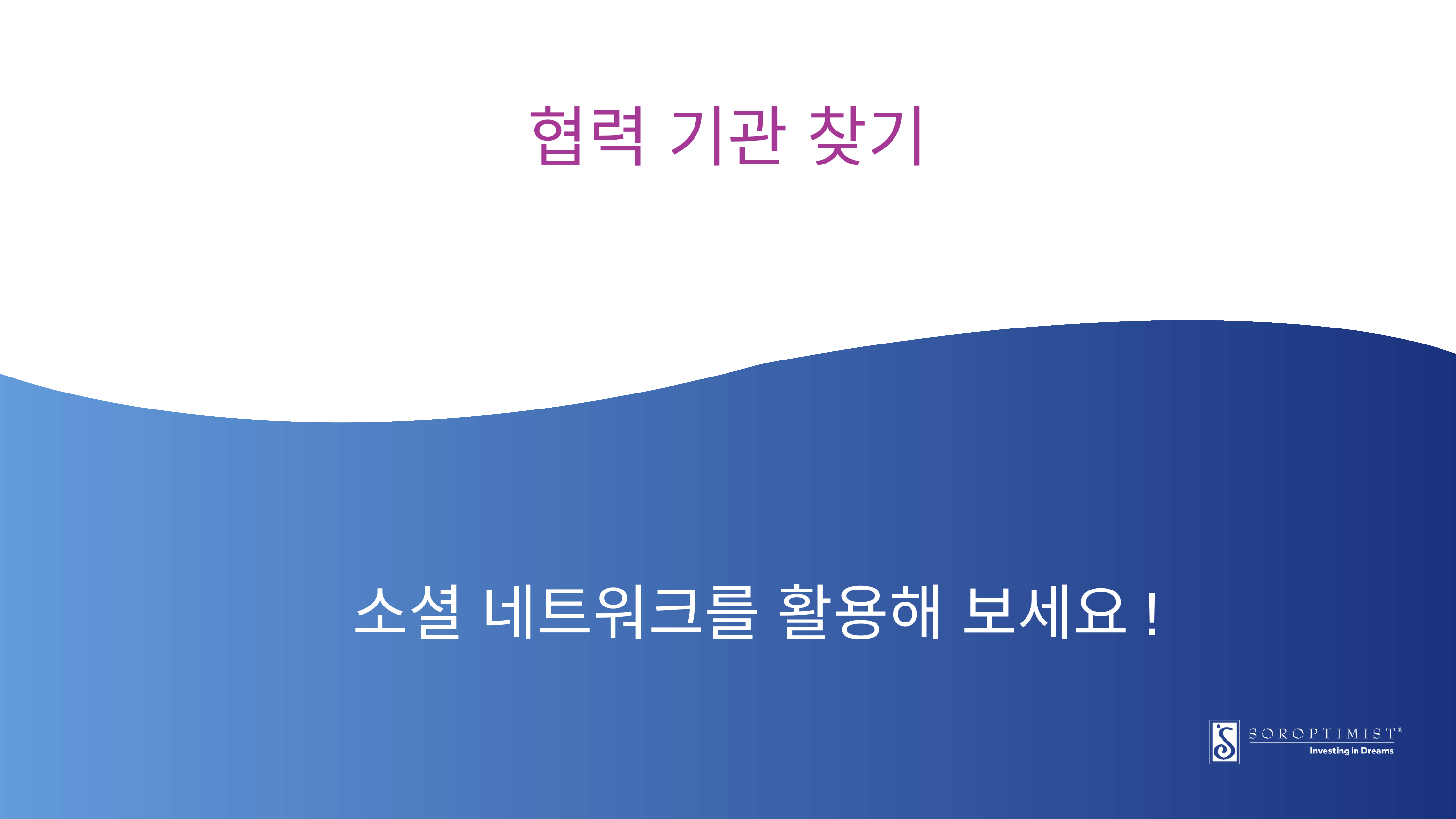

협력 기관 찾기

소셜 네트워크를 활용해 보세요!